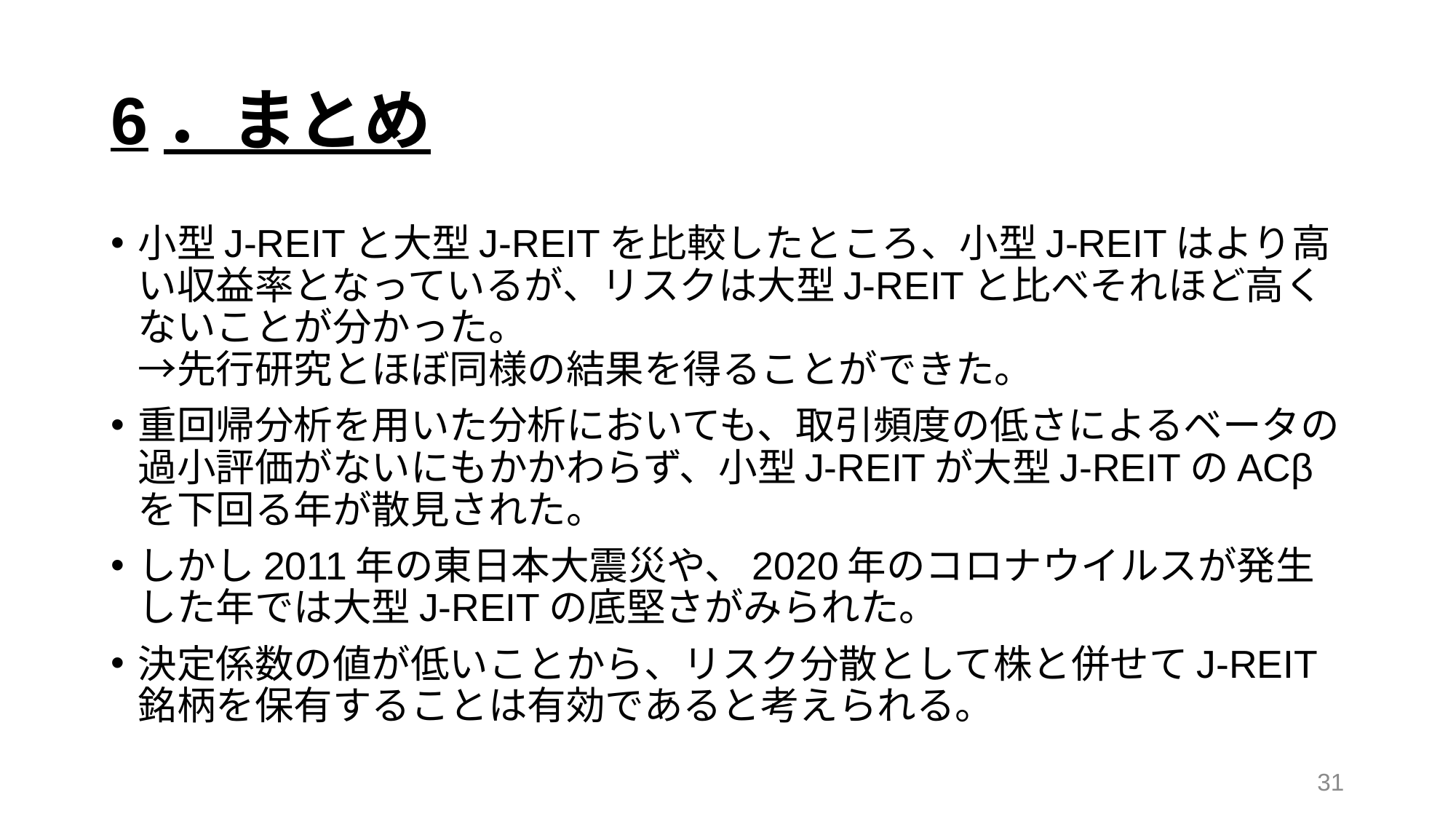

# 6．まとめ
小型J-REITと大型J-REITを比較したところ、小型J-REITはより高い収益率となっているが、リスクは大型J-REITと比べそれほど高くないことが分かった。
→先行研究とほぼ同様の結果を得ることができた。
重回帰分析を用いた分析においても、取引頻度の低さによるベータの過小評価がないにもかかわらず、小型J-REITが大型J-REITのACβを下回る年が散見された。
しかし2011年の東日本大震災や、2020年のコロナウイルスが発生した年では大型J-REITの底堅さがみられた。
決定係数の値が低いことから、リスク分散として株と併せてJ-REIT銘柄を保有することは有効であると考えられる。
31